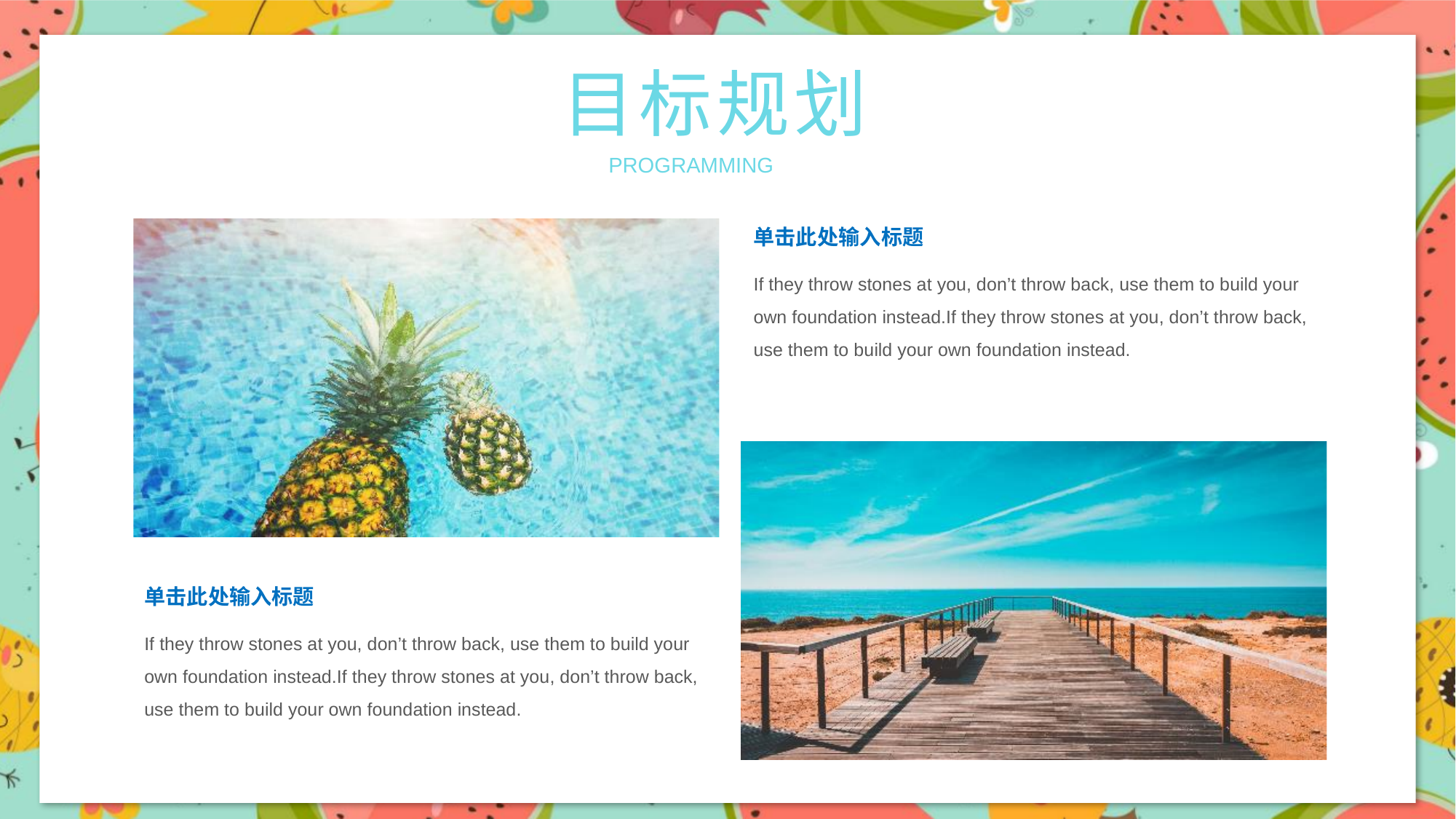

目标规划

PROGRAMMING
单击此处输入标题

If they throw stones at you, don’t throw back, use them to build your own foundation instead.If they throw stones at you, don’t throw back, use them to build your own foundation instead.

单击此处输入标题
If they throw stones at you, don’t throw back, use them to build your own foundation instead.If they throw stones at you, don’t throw back, use them to build your own foundation instead.